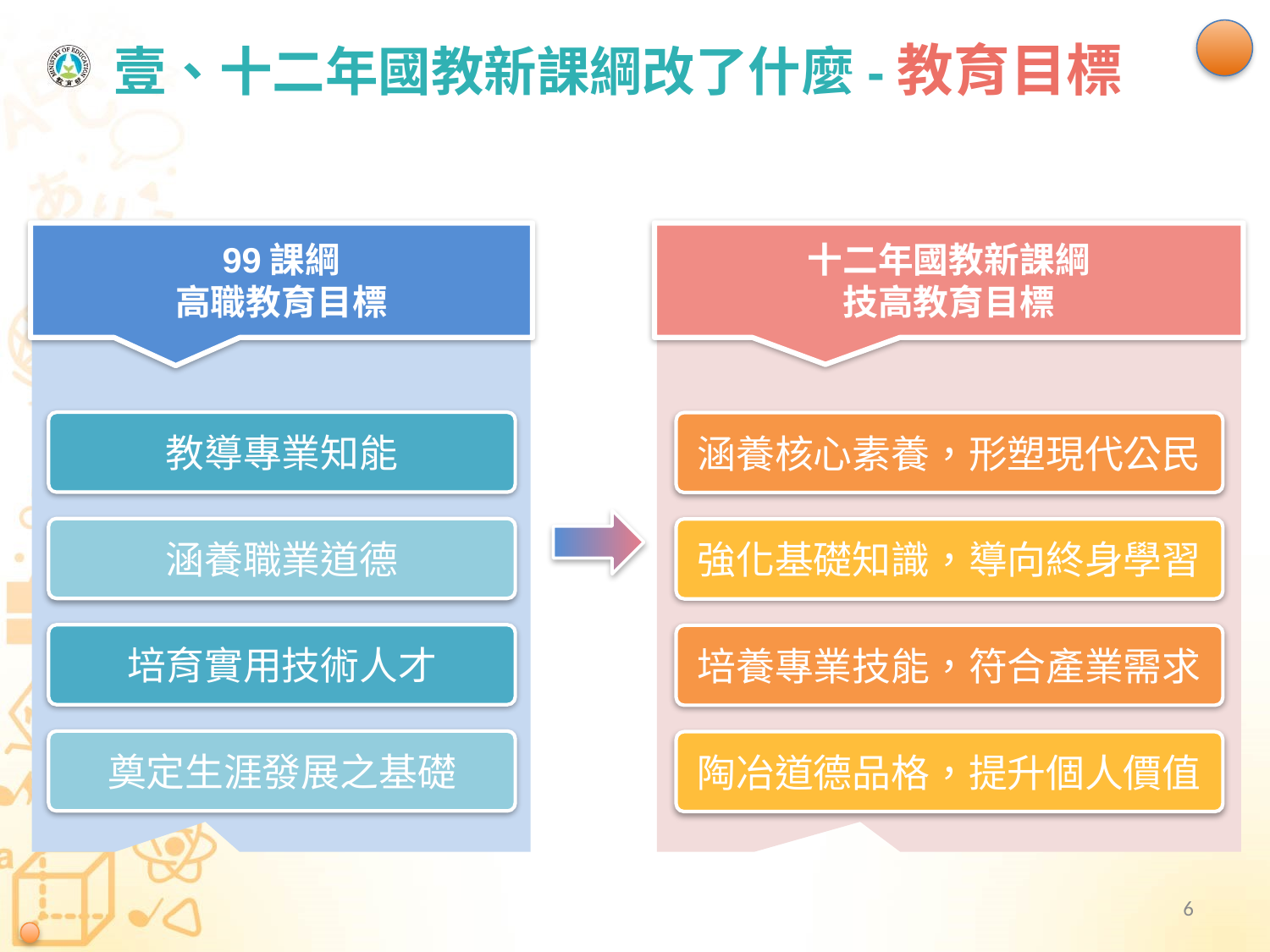

壹、十二年國教新課綱改了什麼-教育目標

99課綱
高職教育目標

教導專業知能
涵養職業道德
培育實用技術人才
奠定生涯發展之基礎
十二年國教新課綱
技高教育目標

涵養核心素養，形塑現代公民

強化基礎知識，導向終身學習
培養專業技能，符合產業需求
陶冶道德品格，提升個人價值
6